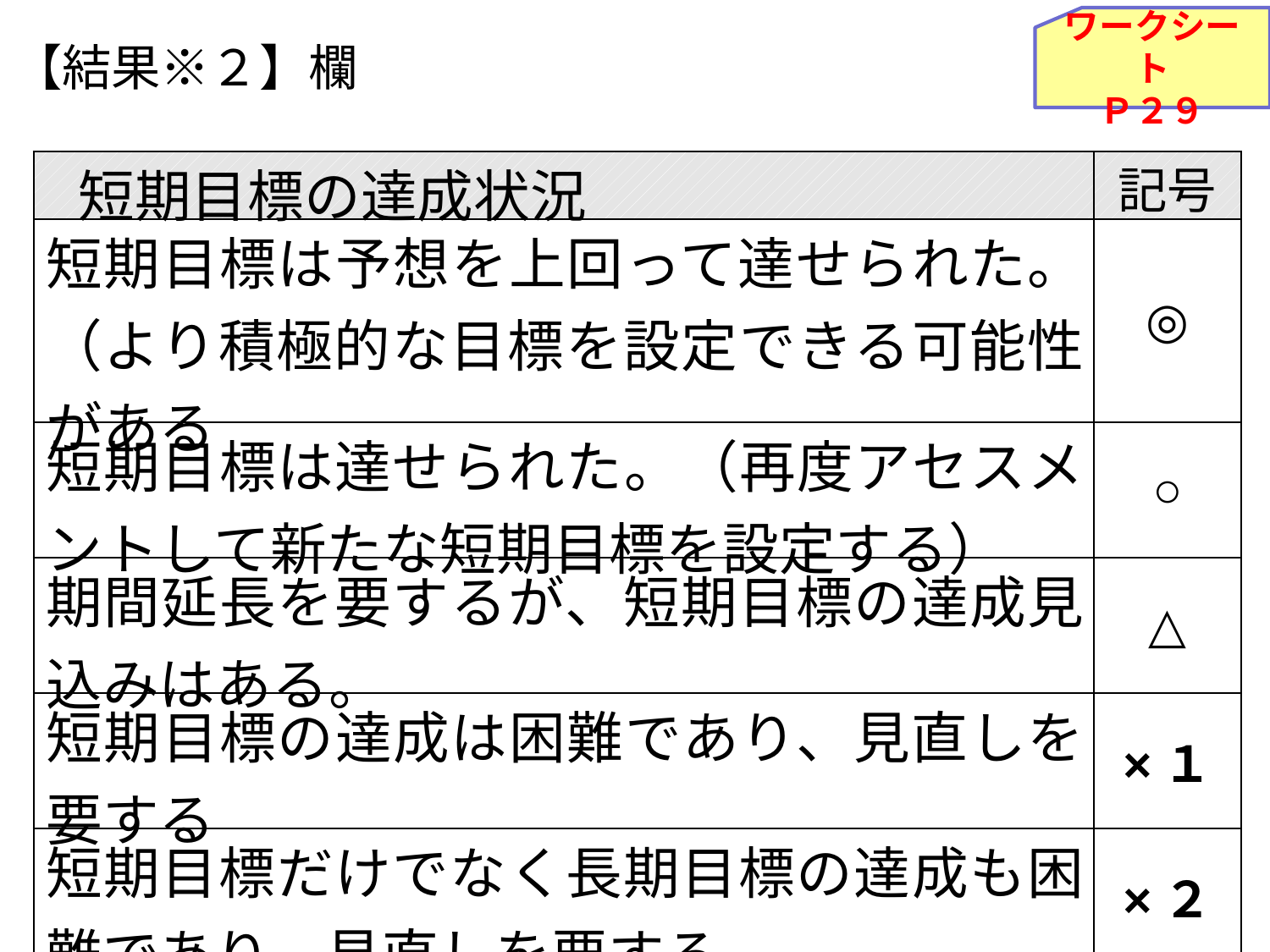

ワークシート
Ｐ２９
【結果※２】欄

| 短期目標の達成状況 | 記号 |
| --- | --- |
| 短期目標は予想を上回って達せられた。（より積極的な目標を設定できる可能性がある | ◎ |
| 短期目標は達せられた。（再度アセスメントして新たな短期目標を設定する） | ○ |
| 期間延長を要するが、短期目標の達成見込みはある。 | △ |
| 短期目標の達成は困難であり、見直しを要する | ×１ |
| 短期目標だけでなく長期目標の達成も困難であり、見直しを要する。 | ×２ |